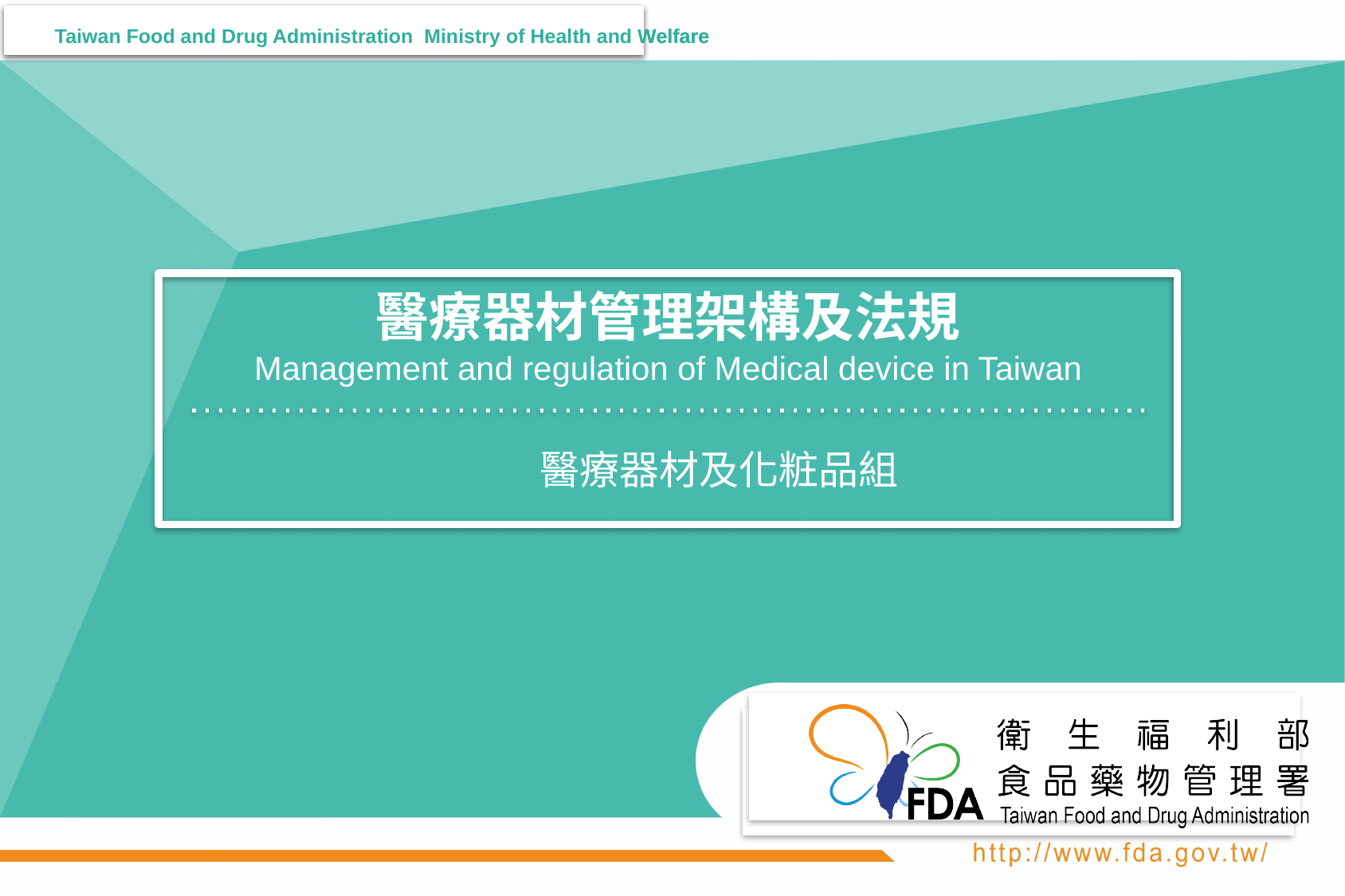

# 醫療器材管理架構及法規 Management and regulation of Medical device in Taiwan
醫療器材及化粧品組